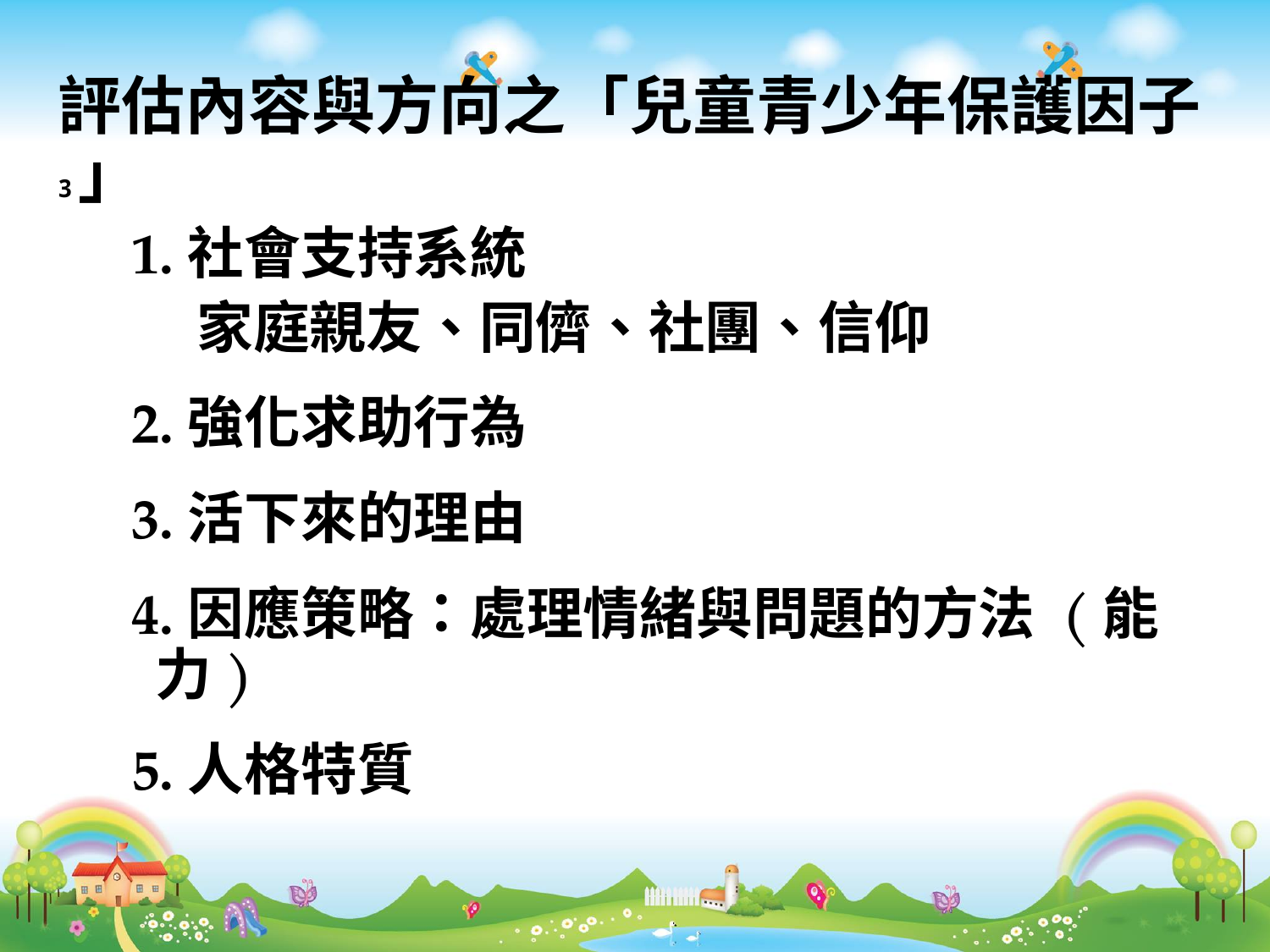

# 評估內容與方向之「兒童青少年保護因子3」

1.社會支持系統
    家庭親友、同儕、社團、信仰
2.強化求助行為
3.活下來的理由
4.因應策略：處理情緒與問題的方法 (能力)
5.人格特質